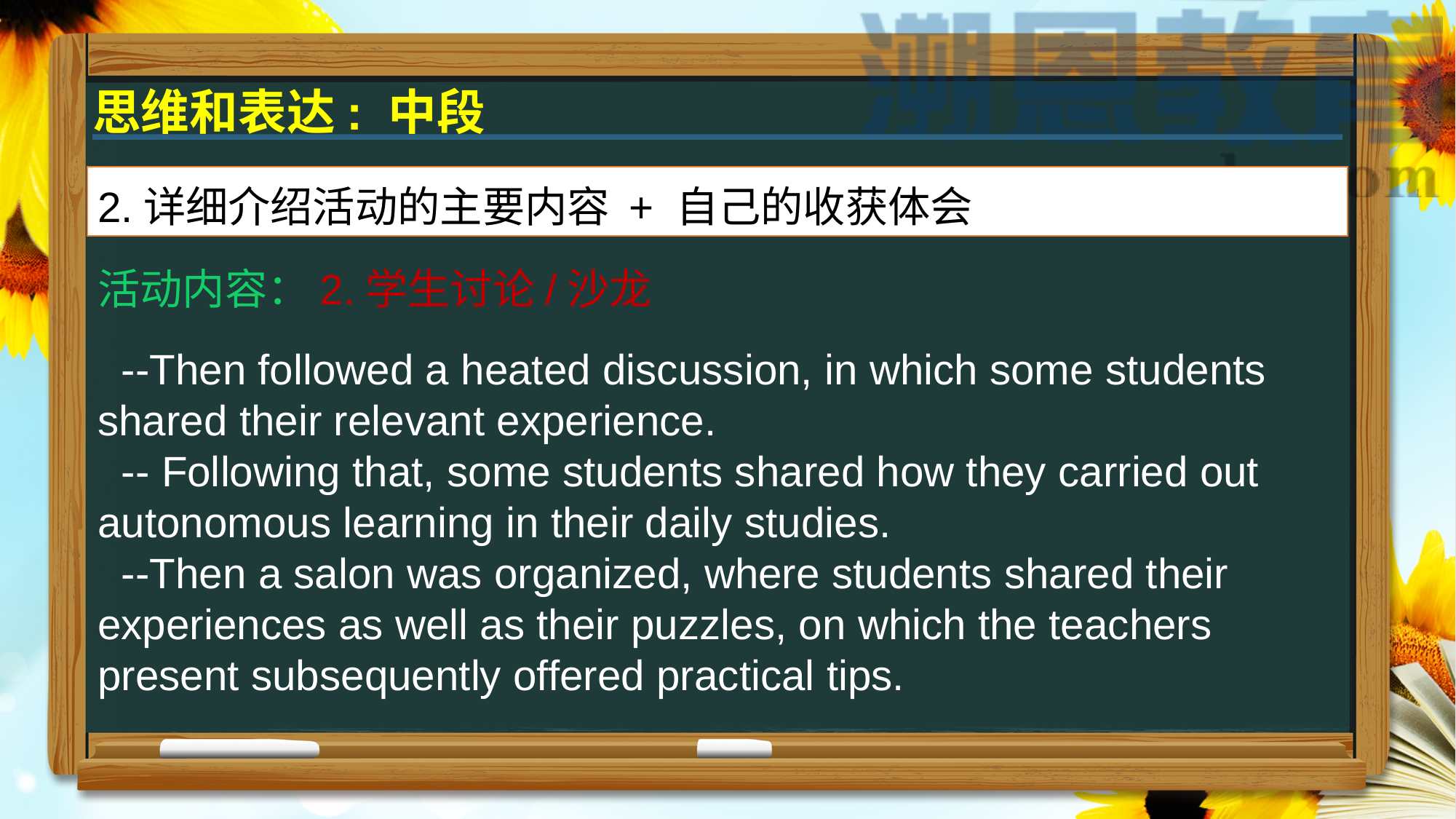

思维和表达: 中段

2.详细介绍活动的主要内容 + 自己的收获体会
活动内容：2.学生讨论/沙龙

  --Then followed a heated discussion, in which some students shared their relevant experience.
  -- Following that, some students shared how they carried out autonomous learning in their daily studies.
  --Then a salon was organized, where students shared their experiences as well as their puzzles, on which the teachers present subsequently offered practical tips.